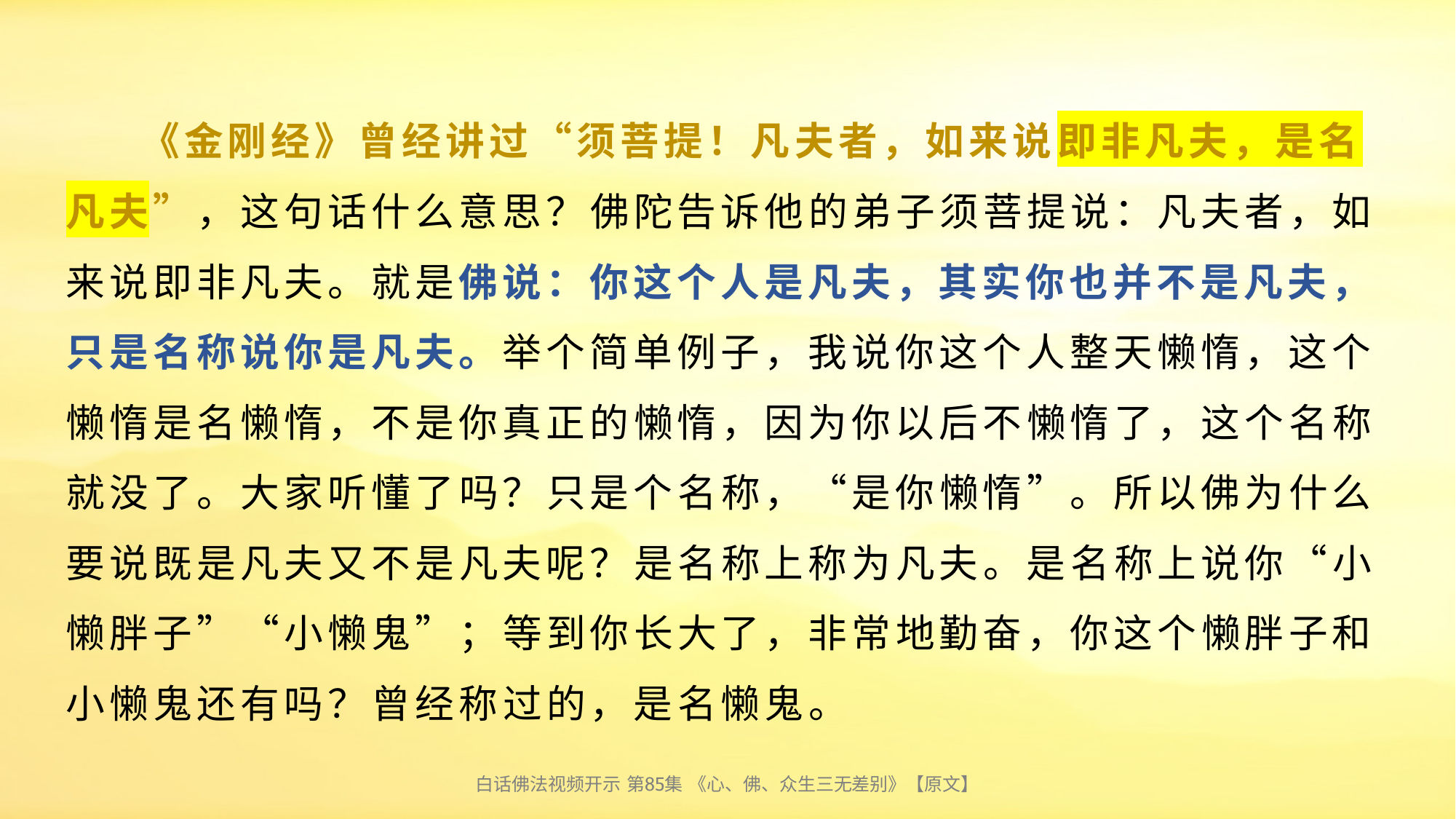

# 《金刚经》曾经讲过“须菩提！凡夫者，如来说即非凡夫，是名凡夫”，这句话什么意思？佛陀告诉他的弟子须菩提说：凡夫者，如来说即非凡夫。就是佛说：你这个人是凡夫，其实你也并不是凡夫，只是名称说你是凡夫。举个简单例子，我说你这个人整天懒惰，这个懒惰是名懒惰，不是你真正的懒惰，因为你以后不懒惰了，这个名称就没了。大家听懂了吗？只是个名称，“是你懒惰”。所以佛为什么要说既是凡夫又不是凡夫呢？是名称上称为凡夫。是名称上说你“小懒胖子”“小懒鬼”；等到你长大了，非常地勤奋，你这个懒胖子和小懒鬼还有吗？曾经称过的，是名懒鬼。
白话佛法视频开示 第85集 《心、佛、众生三无差别》【原文】